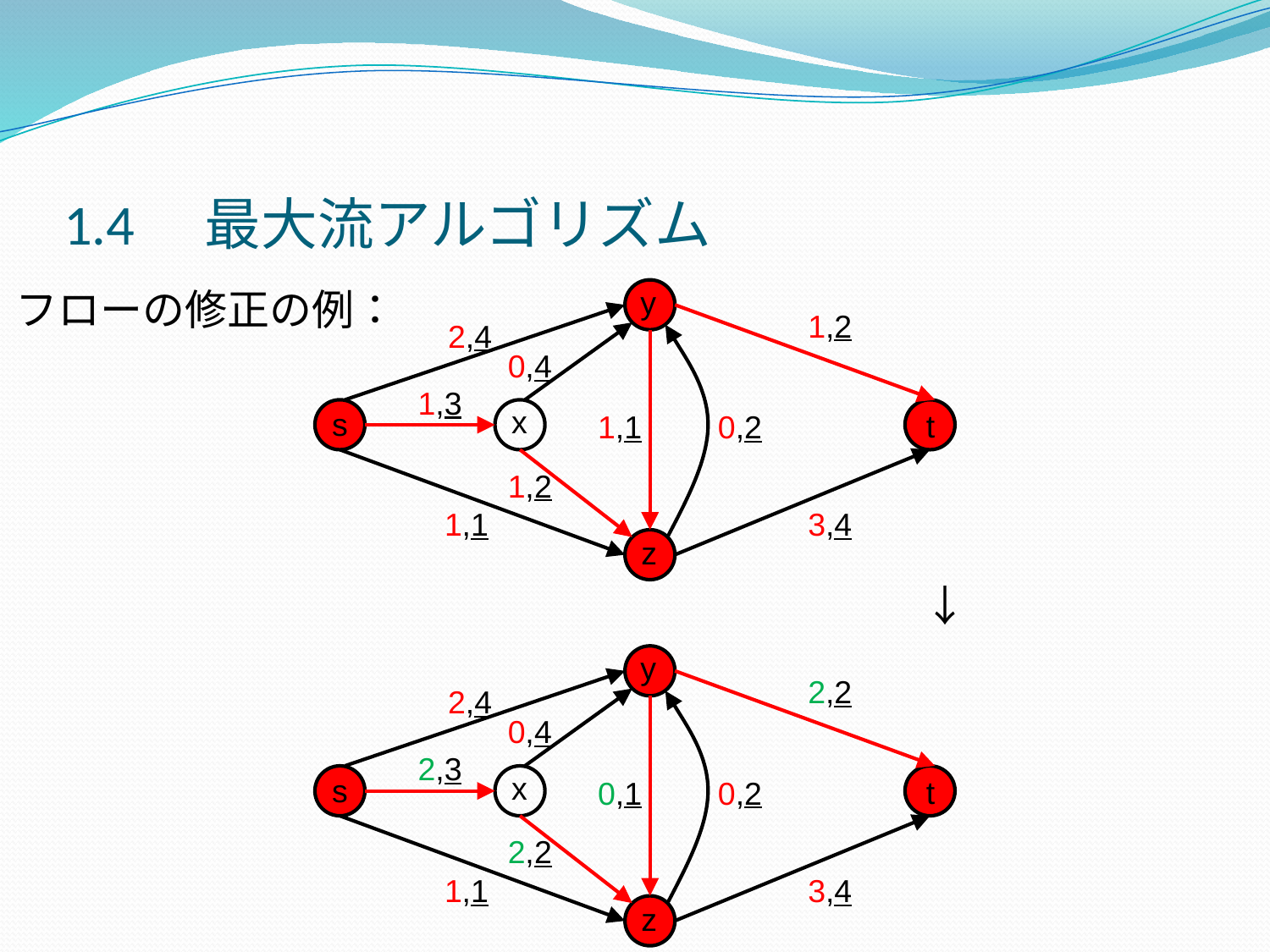

1.4　最大流アルゴリズム
y
フローの修正の例：

　　　　　　　　　　　　　　　　　　　　　  ↓

1,2
2,4

0,4
#
1,3
x
s

t
1,1
0,2
1,2
1,1
3,4
z

y

2,2
2,4

0,4
2,3
x
s

t
0,1
0,2
2,2
1,1
3,4
z